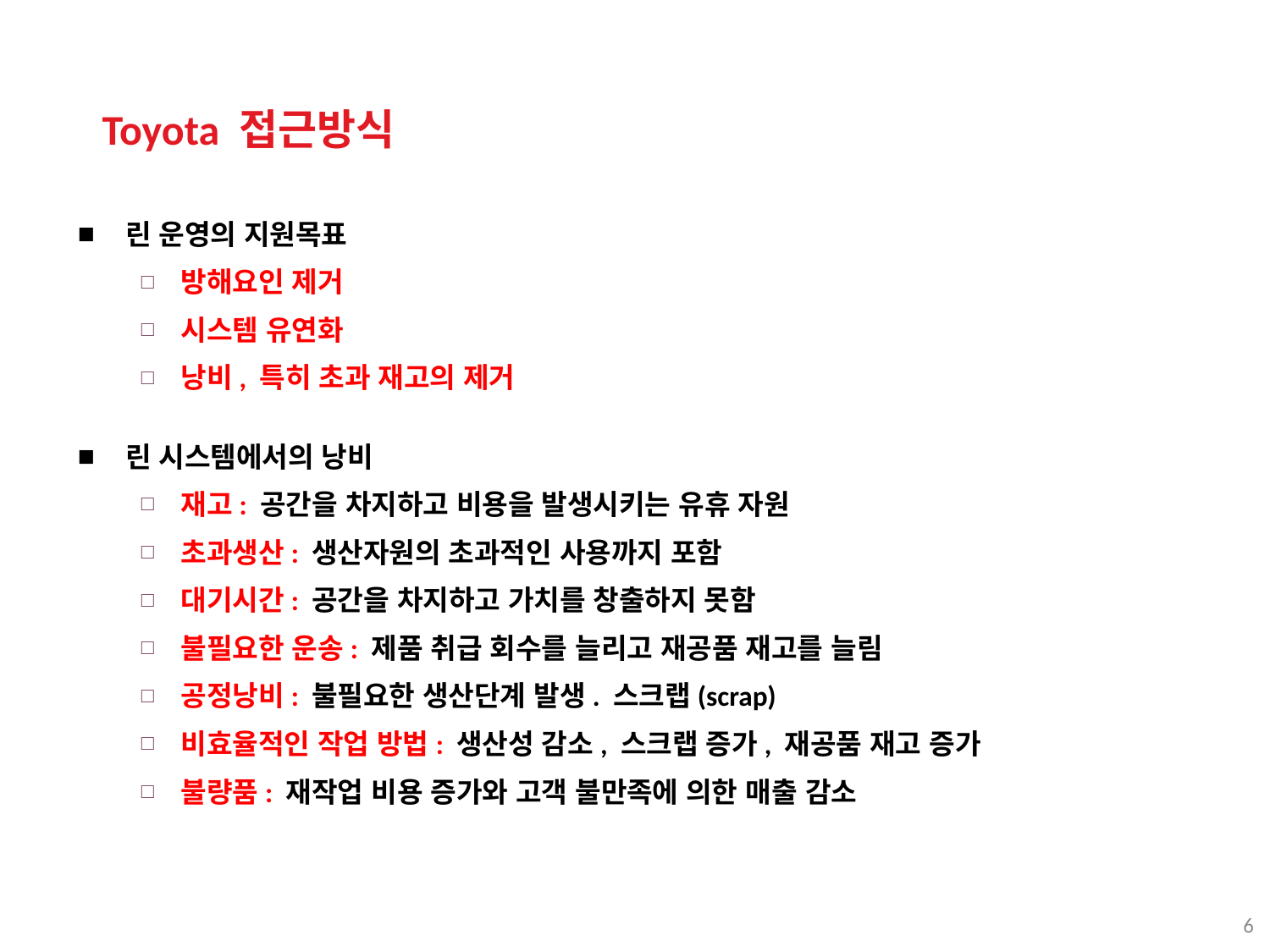

Toyota 접근방식
린 운영의 지원목표
방해요인 제거
시스템 유연화
낭비, 특히 초과 재고의 제거

린 시스템에서의 낭비
재고: 공간을 차지하고 비용을 발생시키는 유휴 자원
초과생산: 생산자원의 초과적인 사용까지 포함
대기시간: 공간을 차지하고 가치를 창출하지 못함
불필요한 운송: 제품 취급 회수를 늘리고 재공품 재고를 늘림
공정낭비: 불필요한 생산단계 발생. 스크랩(scrap)
비효율적인 작업 방법: 생산성 감소, 스크랩 증가, 재공품 재고 증가
불량품: 재작업 비용 증가와 고객 불만족에 의한 매출 감소

6